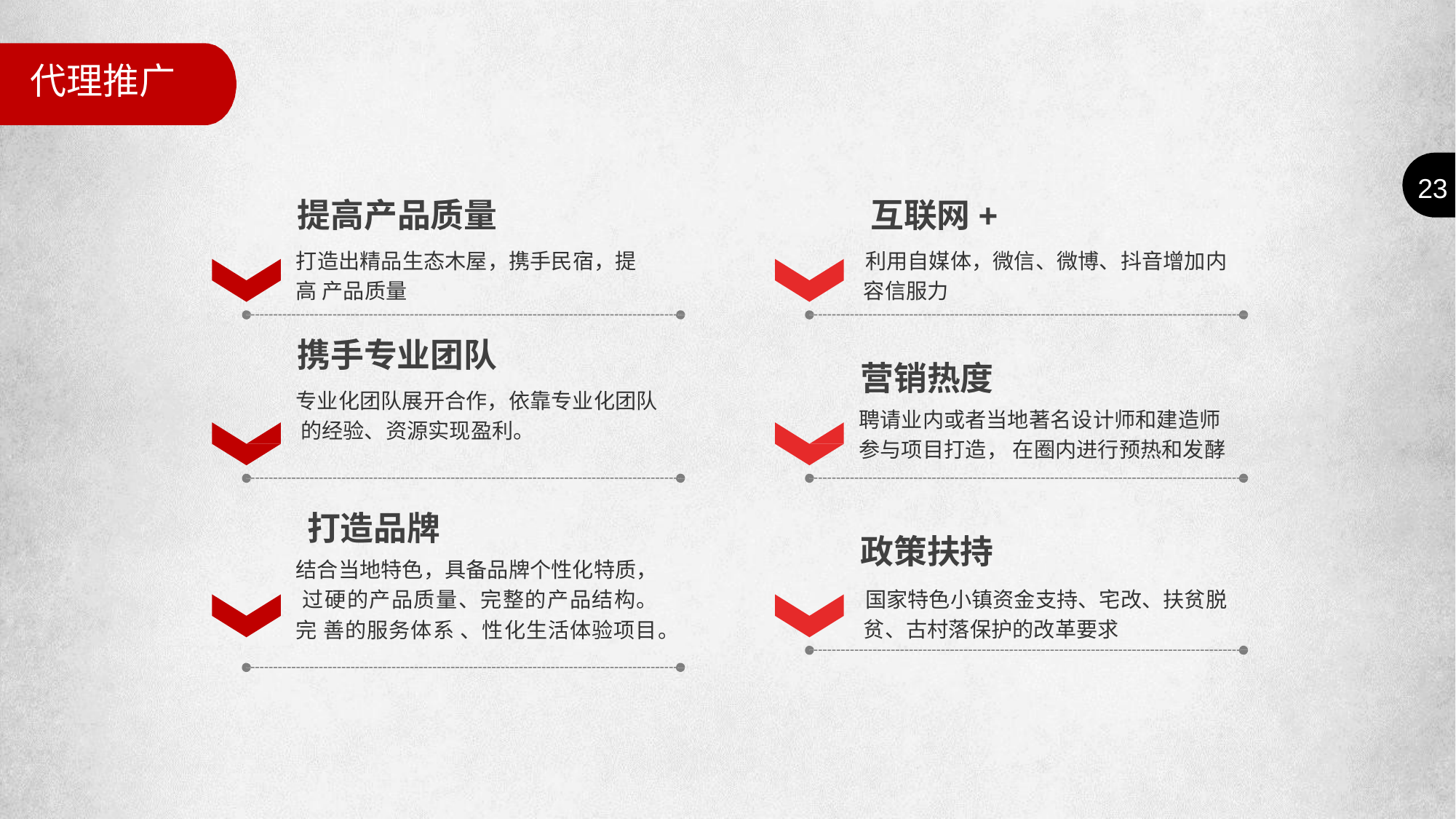

代理推广

23
提高产品质量
打造出精品生态木屋，携手民宿，提高 产品质量
互联网+
利用自媒体，微信、微博、抖音增加内 容信服力

携手专业团队
专业化团队展开合作，依靠专业化团队 的经验、资源实现盈利。

打造品牌
结合当地特色，具备品牌个性化特质， 过硬的产品质量、完整的产品结构。完 善的服务体系 、性化生活体验项目。
营销热度
聘请业内或者当地著名设计师和建造师 参与项目打造， 在圈内进行预热和发酵

政策扶持
国家特色小镇资金支持、宅改、扶贫脱 贫、古村落保护的改革要求